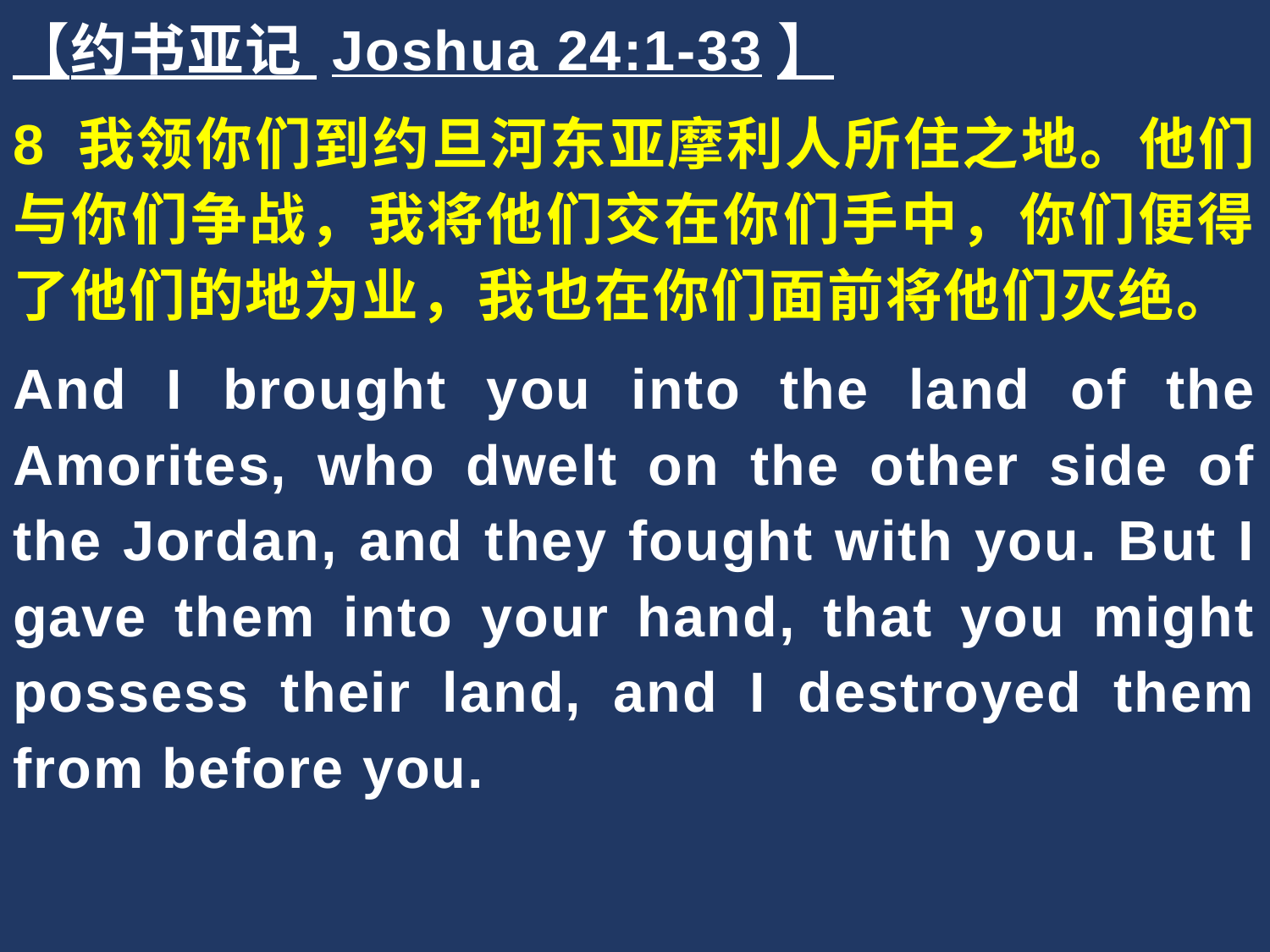

【约书亚记 Joshua 24:1-33】
8 我领你们到约旦河东亚摩利人所住之地。他们与你们争战，我将他们交在你们手中，你们便得了他们的地为业，我也在你们面前将他们灭绝。
And I brought you into the land of the Amorites, who dwelt on the other side of the Jordan, and they fought with you. But I gave them into your hand, that you might possess their land, and I destroyed them from before you.